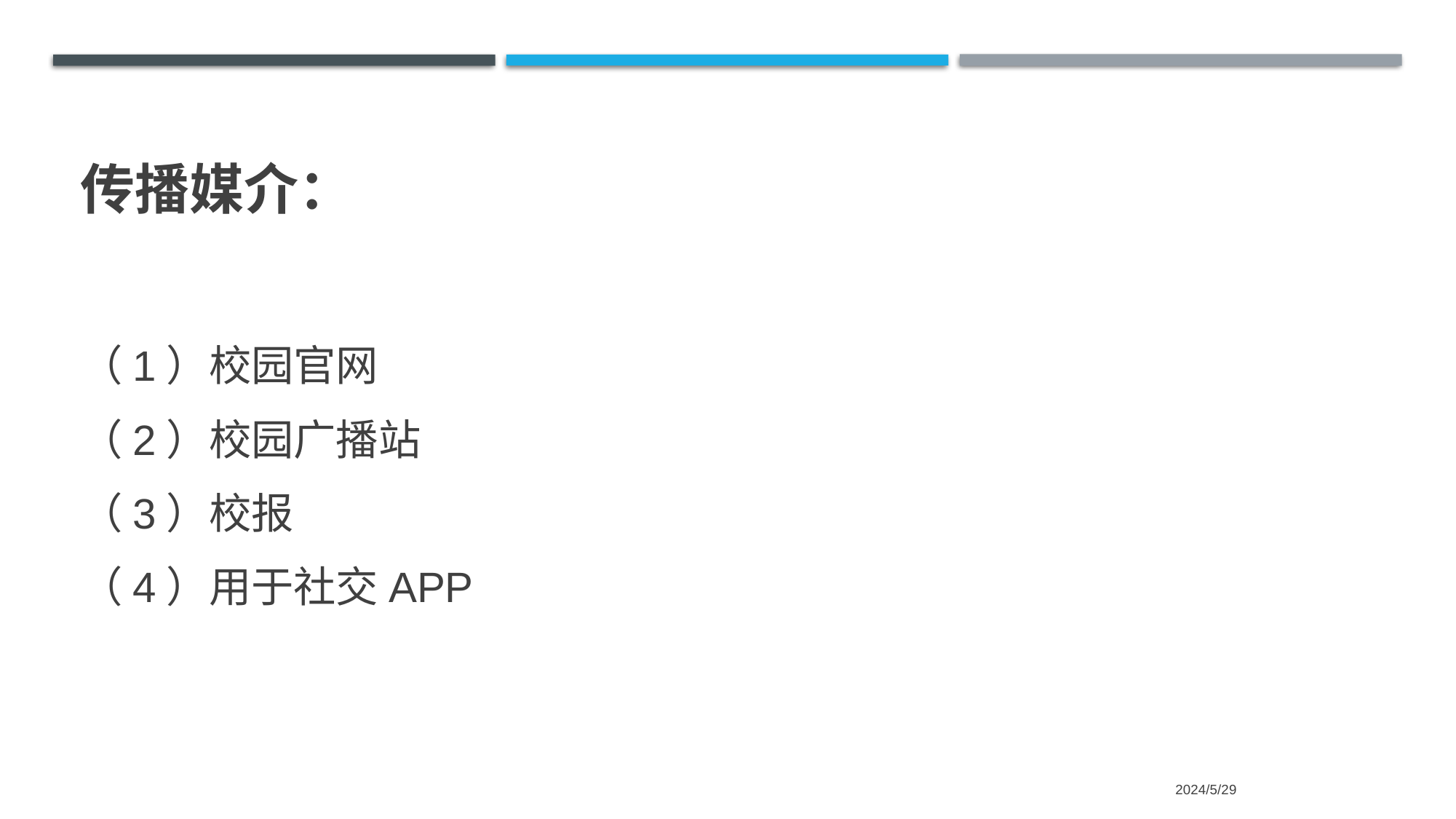

# 传播媒介：
（1）校园官网
（2）校园广播站
（3）校报
（4）用于社交APP

2024/5/29